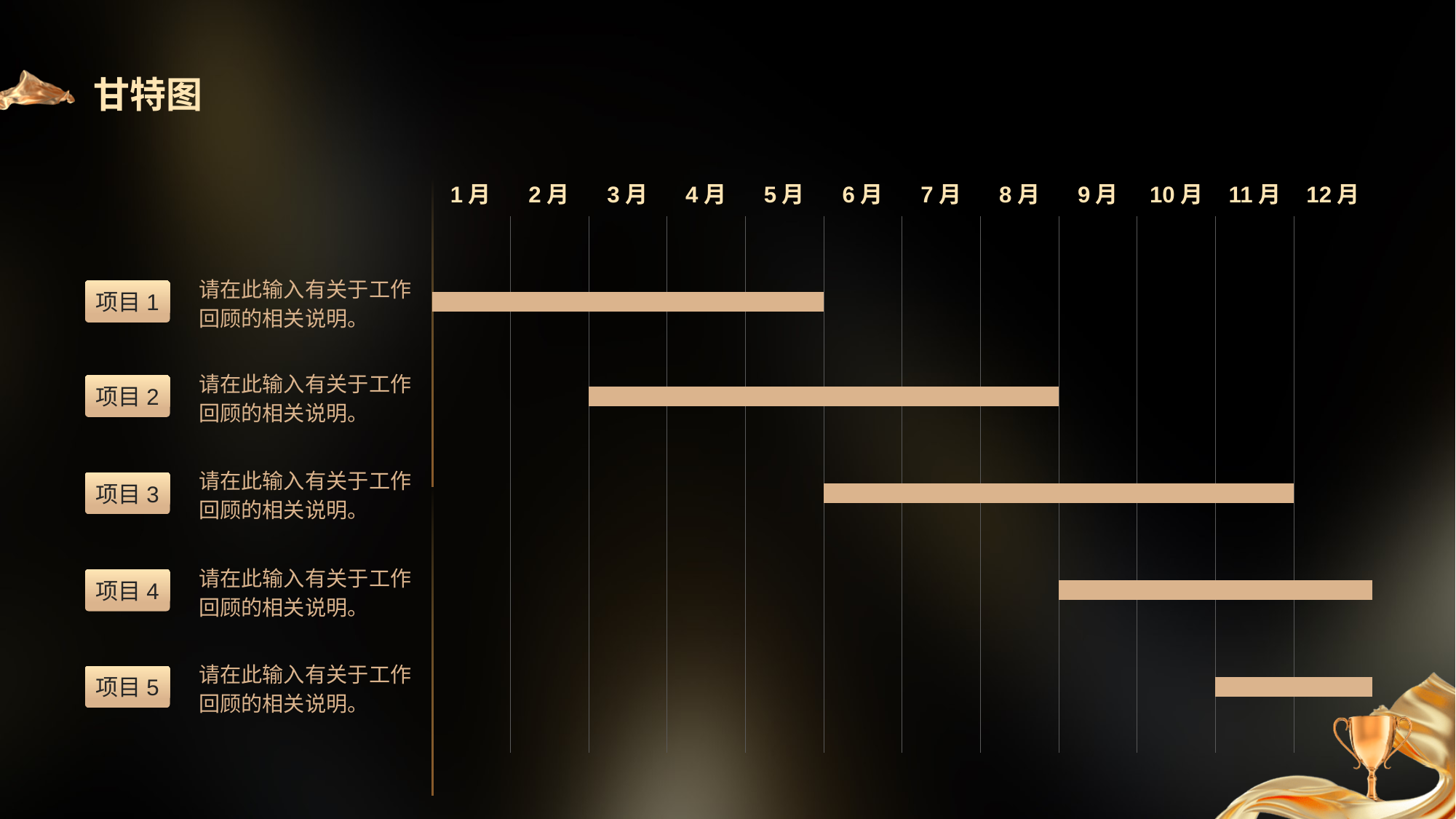

甘特图
1月
2月
3月
4月
5月
6月
7月
8月
9月
10月
11月
12月

|  |  |  |  |  |  |  |  |  |  |  |  |
| --- | --- | --- | --- | --- | --- | --- | --- | --- | --- | --- | --- |
请在此输入有关于工作回顾的相关说明。
项目1
|  |  |  |  |  |  |  |  |  |  |  |  |
| --- | --- | --- | --- | --- | --- | --- | --- | --- | --- | --- | --- |
请在此输入有关于工作回顾的相关说明。
项目2
|  |  |  |  |  |  |  |  |  |  |  |  |
| --- | --- | --- | --- | --- | --- | --- | --- | --- | --- | --- | --- |
请在此输入有关于工作回顾的相关说明。
项目3
|  |  |  |  |  |  |  |  |  |  |  |  |
| --- | --- | --- | --- | --- | --- | --- | --- | --- | --- | --- | --- |
请在此输入有关于工作回顾的相关说明。
项目4
|  |  |  |  |  |  |  |  |  |  |  |  |
| --- | --- | --- | --- | --- | --- | --- | --- | --- | --- | --- | --- |
请在此输入有关于工作回顾的相关说明。
项目5
|  |  |  |  |  |  |  |  |  |  |  |  |
| --- | --- | --- | --- | --- | --- | --- | --- | --- | --- | --- | --- |